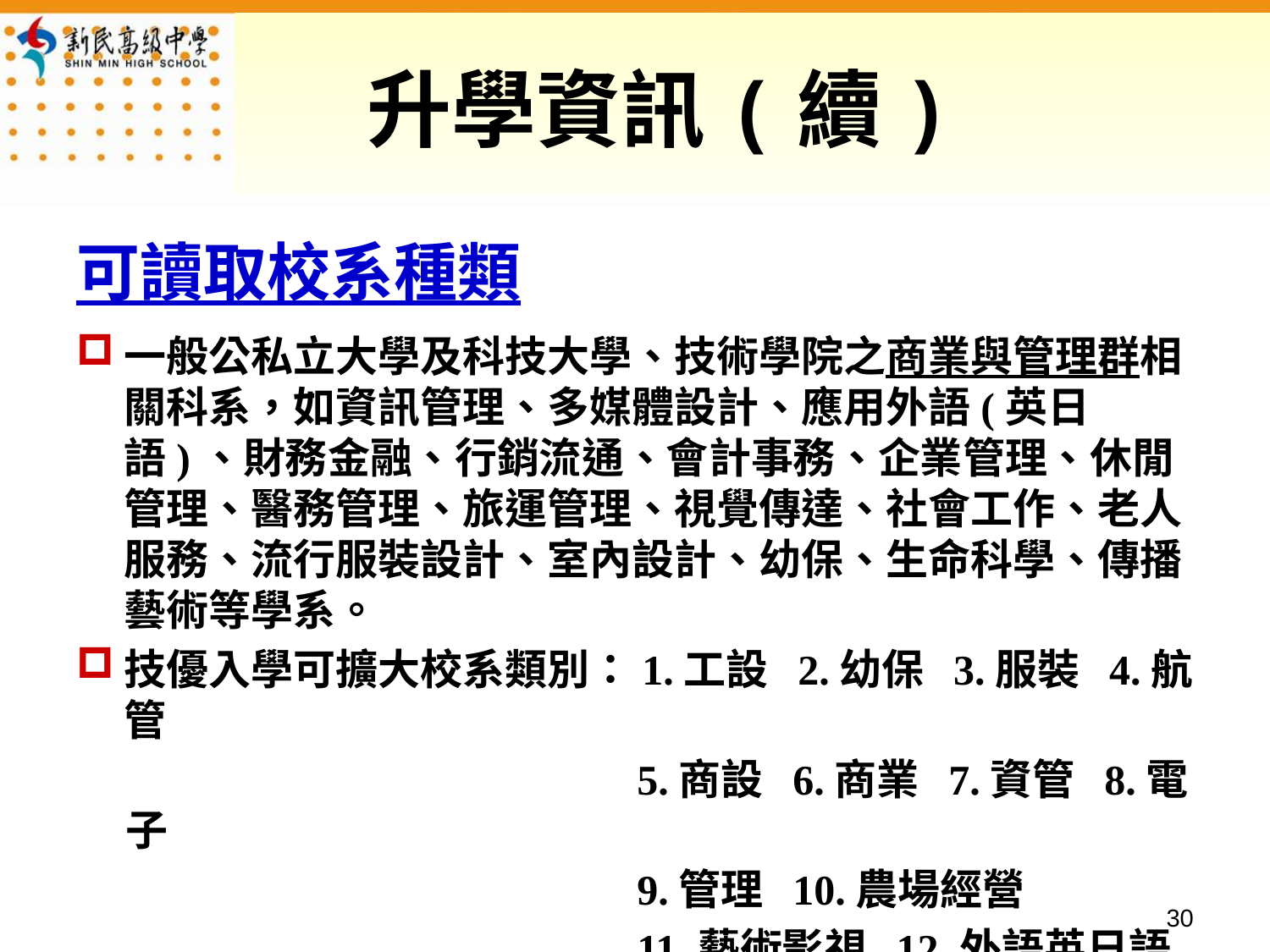

# 升學資訊(續)
可讀取校系種類
一般公私立大學及科技大學、技術學院之商業與管理群相關科系，如資訊管理、多媒體設計、應用外語(英日語)、財務金融、行銷流通、會計事務、企業管理、休閒管理、醫務管理、旅運管理、視覺傳達、社會工作、老人服務、流行服裝設計、室內設計、幼保、生命科學、傳播藝術等學系。
技優入學可擴大校系類別：1.工設  2.幼保  3.服裝  4.航管
                                                     5.商設  6.商業  7.資管  8.電子
                                                     9.管理  10.農場經營
                                                     11.藝術影視  12.外語英日語
30